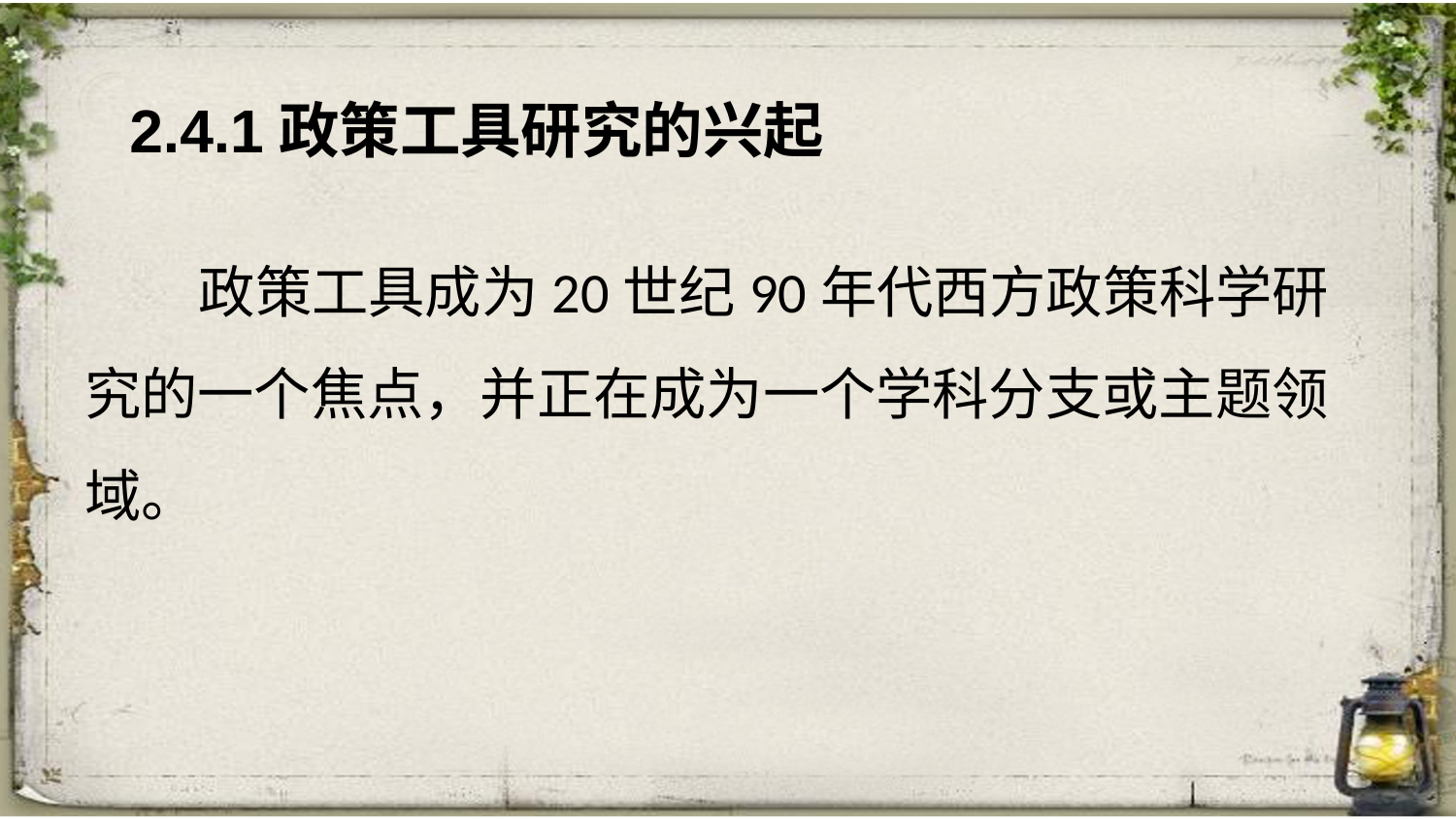

2.4.1政策工具研究的兴起
        政策工具成为20世纪90年代西方政策科学研究的一个焦点，并正在成为一个学科分支或主题领域。